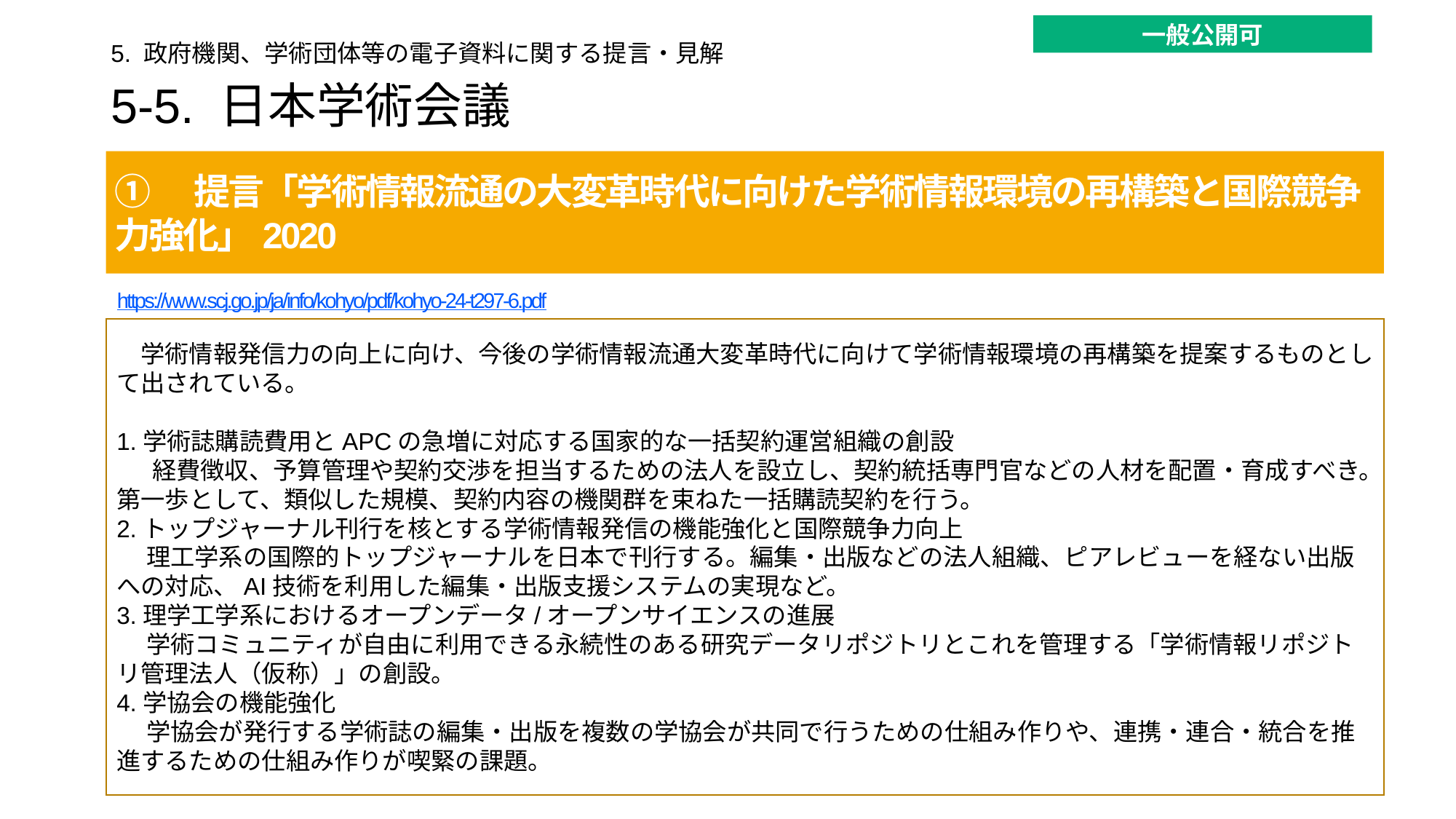

一般公開可
5. 政府機関、学術団体等の電子資料に関する提言・見解

# 5-5. 日本学術会議
①　提言「学術情報流通の大変革時代に向けた学術情報環境の再構築と国際競争力強化」2020
https://www.scj.go.jp/ja/info/kohyo/pdf/kohyo-24-t297-6.pdf
　学術情報発信力の向上に向け、今後の学術情報流通大変革時代に向けて学術情報環境の再構築を提案するものとして出されている。

1.学術誌購読費用とAPCの急増に対応する国家的な一括契約運営組織の創設
 　経費徴収、予算管理や契約交渉を担当するための法人を設立し、契約統括専門官などの人材を配置・育成すべき。第一歩として、類似した規模、契約内容の機関群を束ねた一括購読契約を行う。
2.トップジャーナル刊行を核とする学術情報発信の機能強化と国際競争力向上
　 理工学系の国際的トップジャーナルを日本で刊行する。編集・出版などの法人組織、ピアレビューを経ない出版への対応、AI技術を利用した編集・出版支援システムの実現など。
3.理学工学系におけるオープンデータ/オープンサイエンスの進展
　 学術コミュニティが自由に利用できる永続性のある研究データリポジトリとこれを管理する「学術情報リポジトリ管理法人（仮称）」の創設。
4.学協会の機能強化
　 学協会が発行する学術誌の編集・出版を複数の学協会が共同で行うための仕組み作りや、連携・連合・統合を推進するための仕組み作りが喫緊の課題。